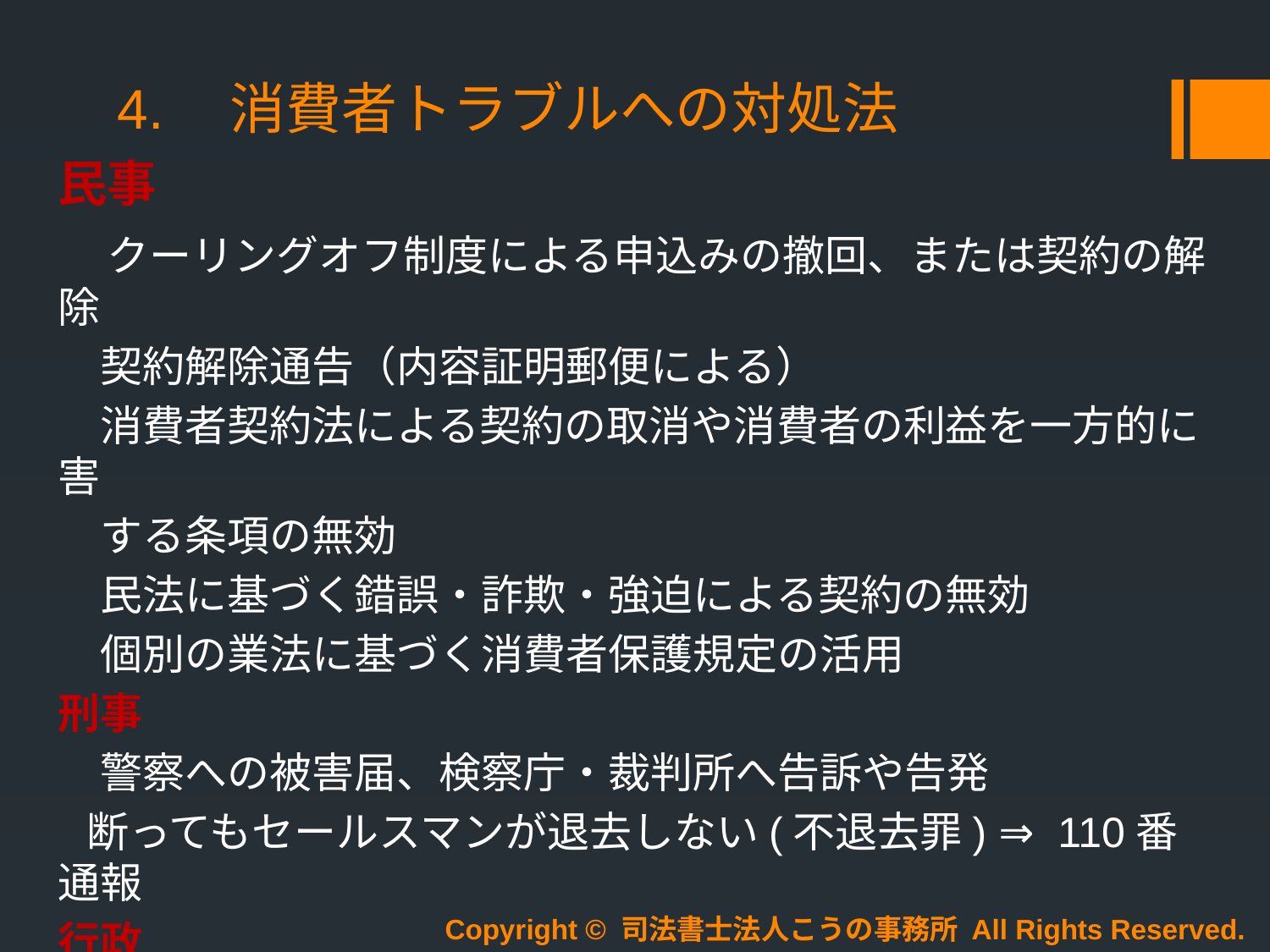

# 4.　消費者トラブルへの対処法
民事
　クーリングオフ制度による申込みの撤回、または契約の解除
　契約解除通告（内容証明郵便による）
　消費者契約法による契約の取消や消費者の利益を一方的に害
　する条項の無効
　民法に基づく錯誤・詐欺・強迫による契約の無効
　個別の業法に基づく消費者保護規定の活用
刑事
　警察への被害届、検察庁・裁判所へ告訴や告発
  断ってもセールスマンが退去しない(不退去罪) ⇒  110番通報
行政
 個別の業法に基づく行政指導や行政処分を申立

１．
Copyright © 司法書士法人こうの事務所 All Rights Reserved.